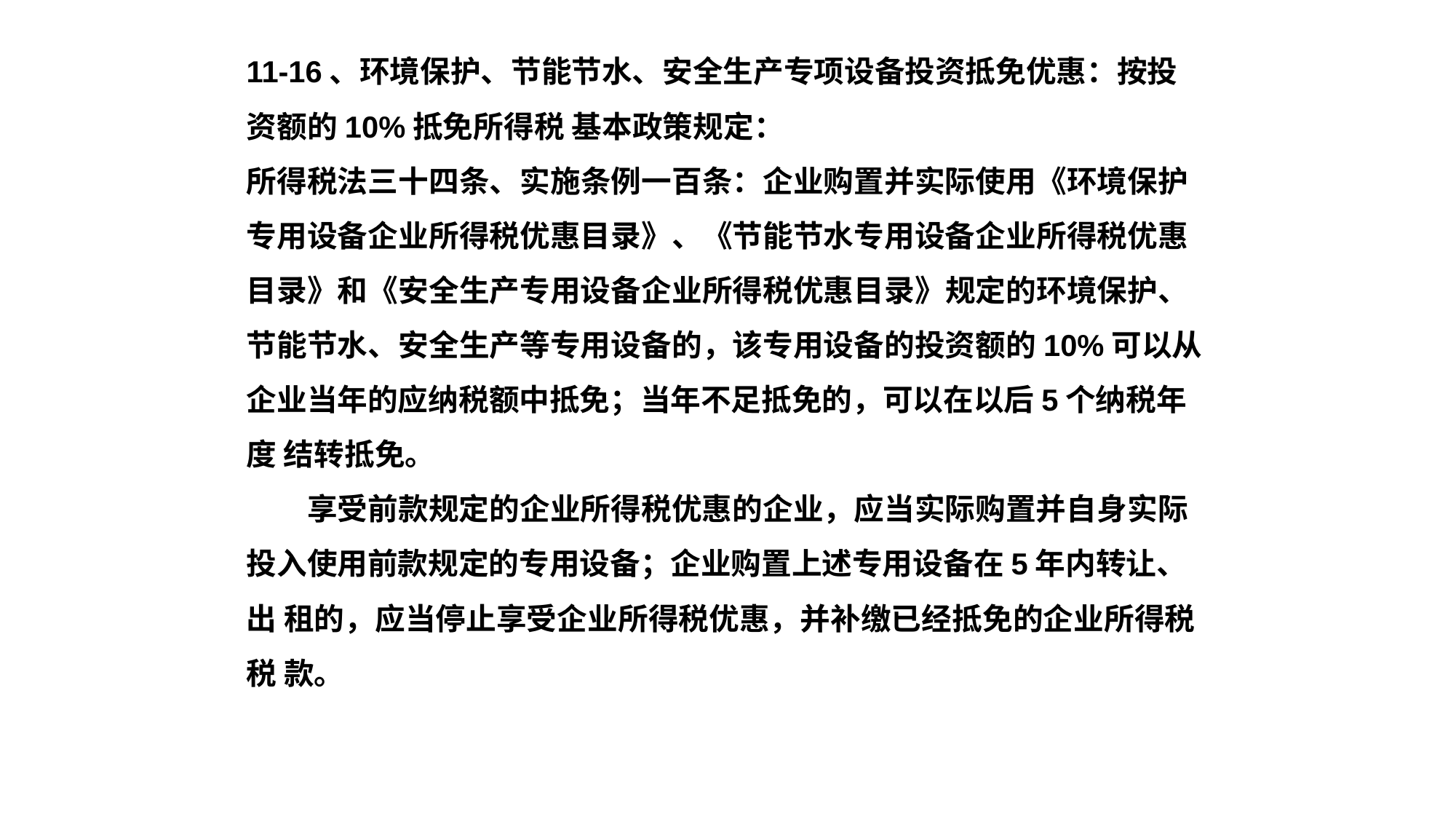

11-16、环境保护、节能节水、安全生产专项设备投资抵免优惠：按投 资额的10%抵免所得税 基本政策规定：
所得税法三十四条、实施条例一百条：企业购置并实际使用《环境保护 专用设备企业所得税优惠目录》、《节能节水专用设备企业所得税优惠 目录》和《安全生产专用设备企业所得税优惠目录》规定的环境保护、 节能节水、安全生产等专用设备的，该专用设备的投资额的10%可以从 企业当年的应纳税额中抵免；当年不足抵免的，可以在以后5个纳税年度 结转抵免。
享受前款规定的企业所得税优惠的企业，应当实际购置并自身实际 投入使用前款规定的专用设备；企业购置上述专用设备在5年内转让、出 租的，应当停止享受企业所得税优惠，并补缴已经抵免的企业所得税税 款。